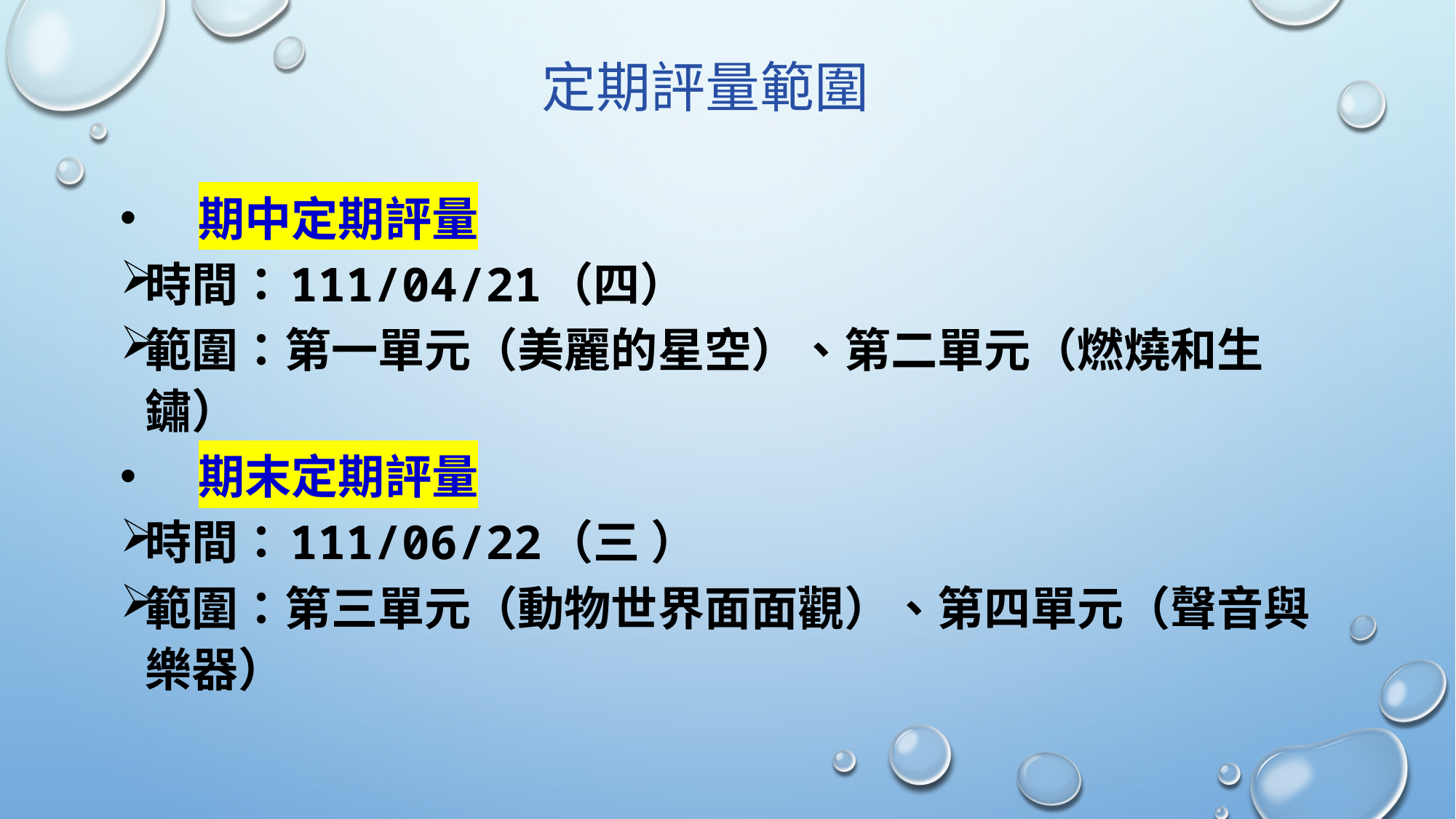

# 定期評量範圍
期中定期評量
時間：111/04/21（四）
範圍：第一單元（美麗的星空）、第二單元（燃燒和生鏽）
期末定期評量
時間：111/06/22（三 ）
範圍：第三單元（動物世界面面觀）、第四單元（聲音與樂器）